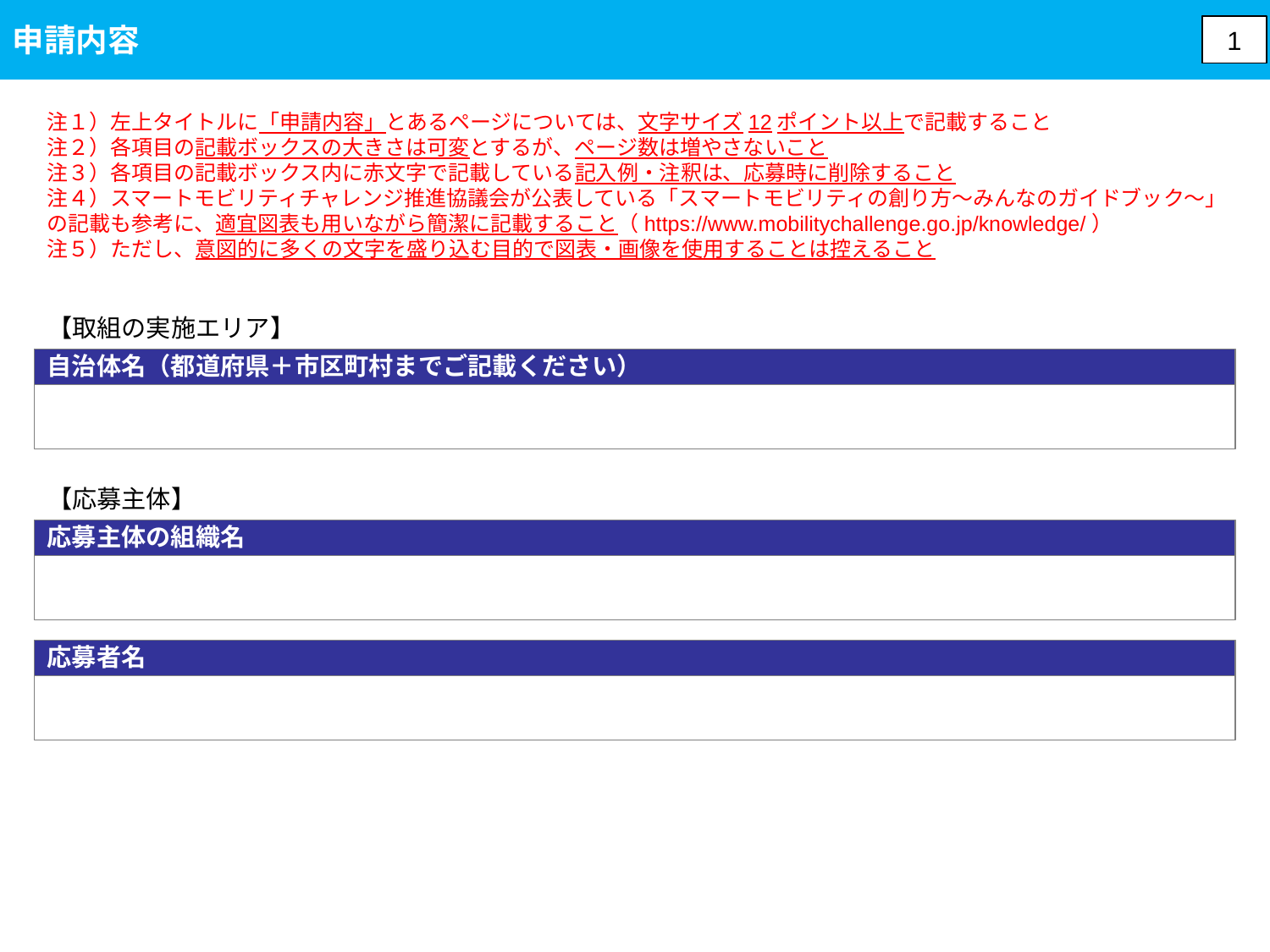

申請内容
1
注１）左上タイトルに「申請内容」とあるページについては、文字サイズ12ポイント以上で記載すること
注２）各項目の記載ボックスの大きさは可変とするが、ページ数は増やさないこと
注３）各項目の記載ボックス内に赤文字で記載している記入例・注釈は、応募時に削除すること
注４）スマートモビリティチャレンジ推進協議会が公表している「スマートモビリティの創り方～みんなのガイドブック～」の記載も参考に、適宜図表も用いながら簡潔に記載すること（https://www.mobilitychallenge.go.jp/knowledge/）
注５）ただし、意図的に多くの文字を盛り込む目的で図表・画像を使用することは控えること
【取組の実施エリア】
自治体名（都道府県＋市区町村までご記載ください）

【応募主体】
応募主体の組織名

応募者名